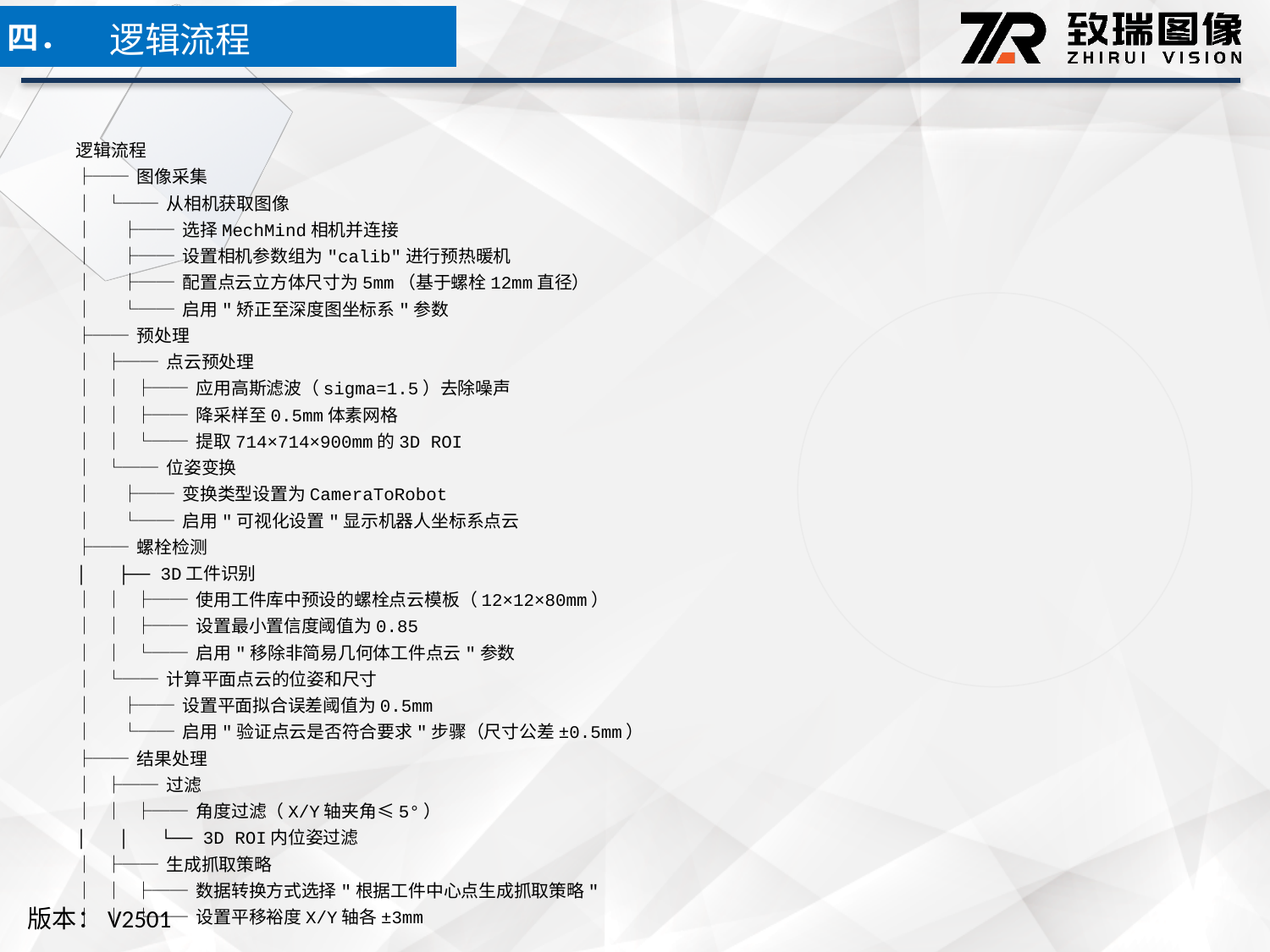

逻辑流程
四．

逻辑流程
├── 图像采集
│   └── 从相机获取图像
│       ├── 选择MechMind相机并连接
│       ├── 设置相机参数组为"calib"进行预热暖机
│       ├── 配置点云立方体尺寸为5mm（基于螺栓12mm直径）
│       └── 启用"矫正至深度图坐标系"参数
├── 预处理
│   ├── 点云预处理
│   │   ├── 应用高斯滤波（sigma=1.5）去除噪声
│   │   ├── 降采样至0.5mm体素网格
│   │   └── 提取714×714×900mm的3D ROI
│   └── 位姿变换
│       ├── 变换类型设置为CameraToRobot
│       └── 启用"可视化设置"显示机器人坐标系点云
├── 螺栓检测
│   ├── 3D工件识别
│   │   ├── 使用工件库中预设的螺栓点云模板（12×12×80mm）
│   │   ├── 设置最小置信度阈值为0.85
│   │   └── 启用"移除非简易几何体工件点云"参数
│   └── 计算平面点云的位姿和尺寸
│       ├── 设置平面拟合误差阈值为0.5mm
│       └── 启用"验证点云是否符合要求"步骤（尺寸公差±0.5mm）
├── 结果处理
│   ├── 过滤
│   │   ├── 角度过滤（X/Y轴夹角≤5°）
│   │   └── 3D ROI内位姿过滤
│   ├── 生成抓取策略
│   │   ├── 数据转换方式选择"根据工件中心点生成抓取策略"
│   │   └── 设置平移裕度X/Y轴各±3mm